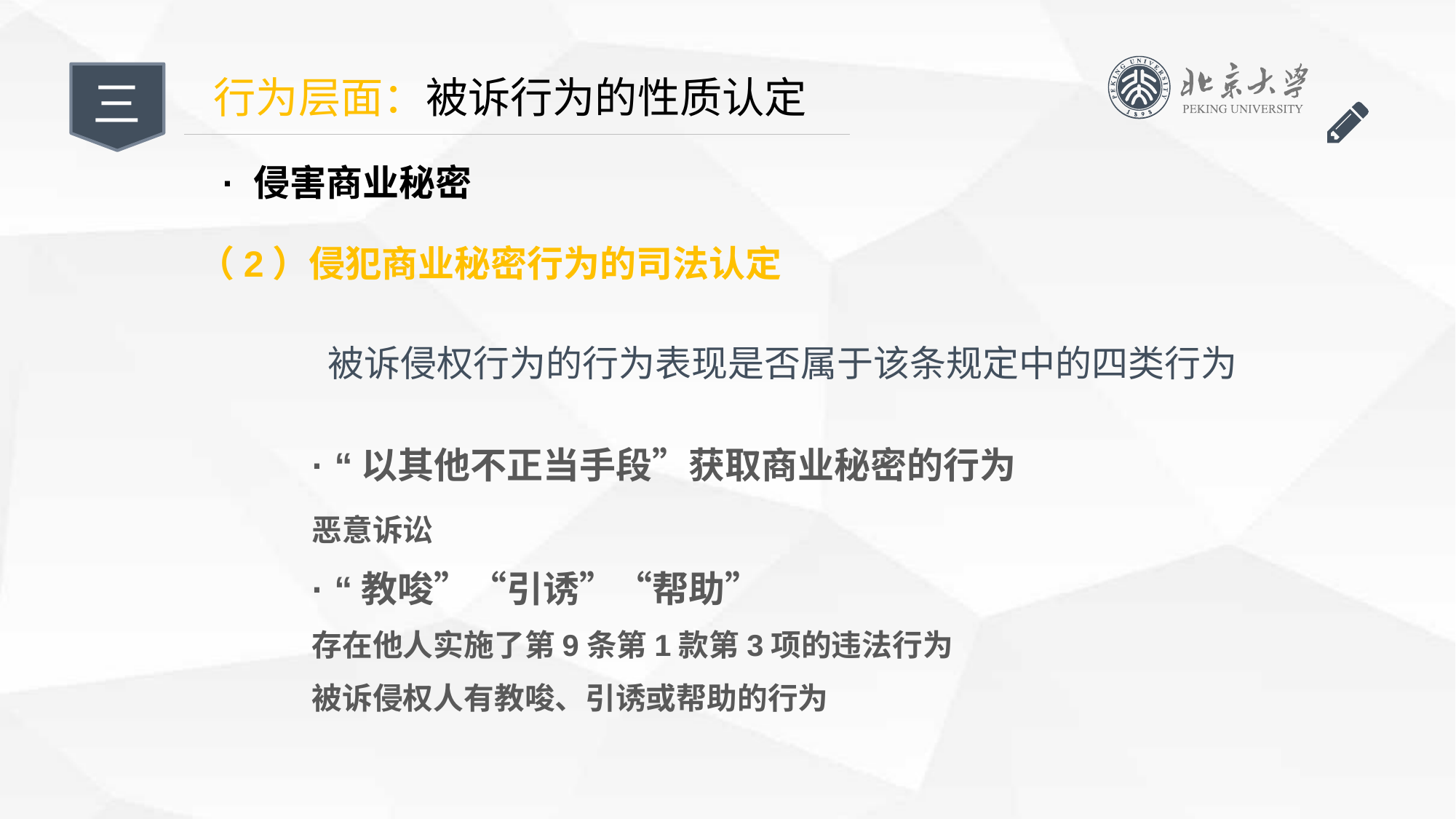

三
行为层面：被诉行为的性质认定
· 侵害商业秘密
（2）侵犯商业秘密行为的司法认定
被诉侵权行为的行为表现是否属于该条规定中的四类行为
· “以其他不正当手段”获取商业秘密的行为
恶意诉讼
· “教唆”“引诱”“帮助”
存在他人实施了第9条第1款第3项的违法行为
被诉侵权人有教唆、引诱或帮助的行为